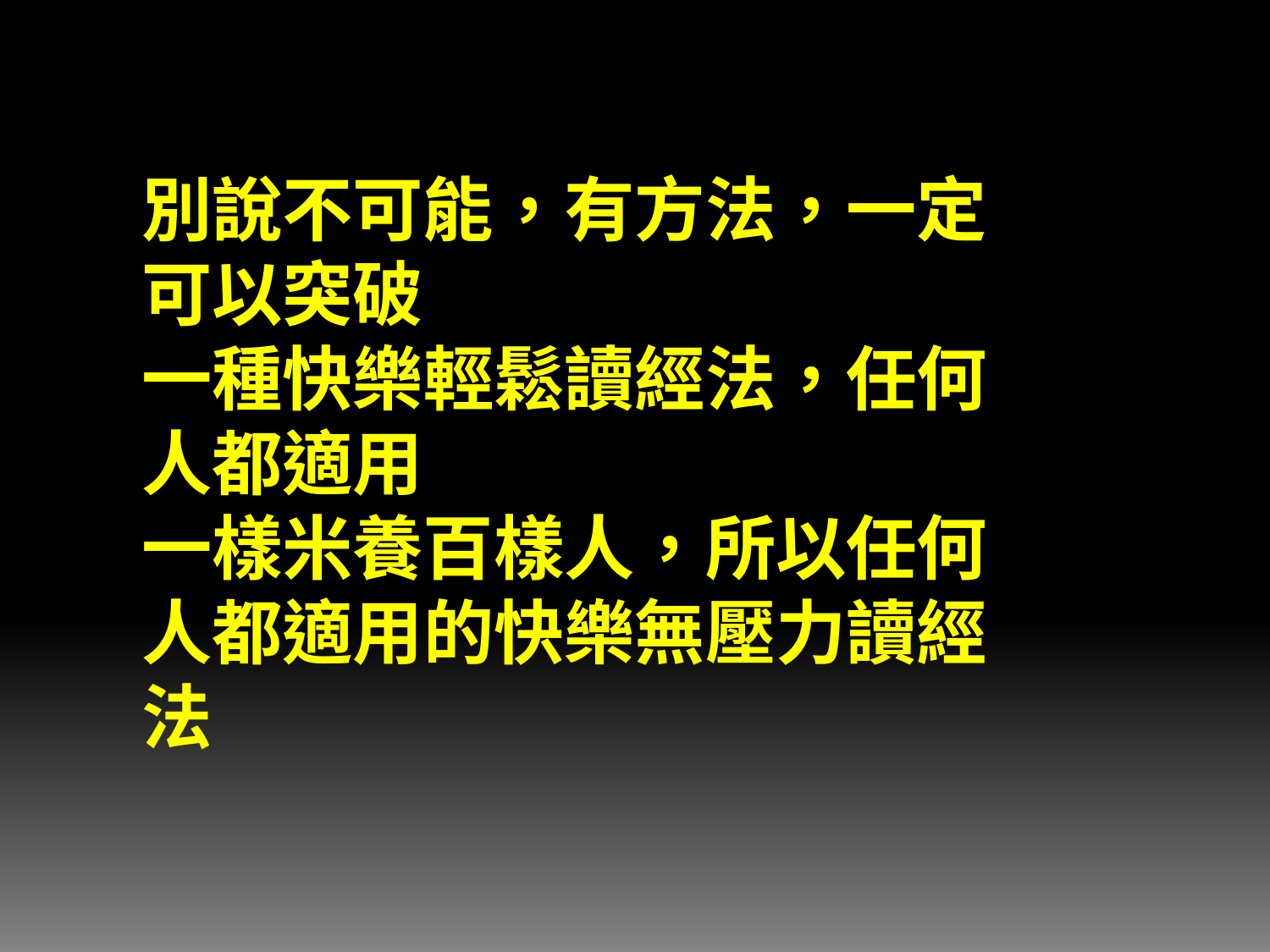

別說不可能，有方法，一定可以突破
一種快樂輕鬆讀經法，任何人都適用
一樣米養百樣人，所以任何人都適用的快樂無壓力讀經法